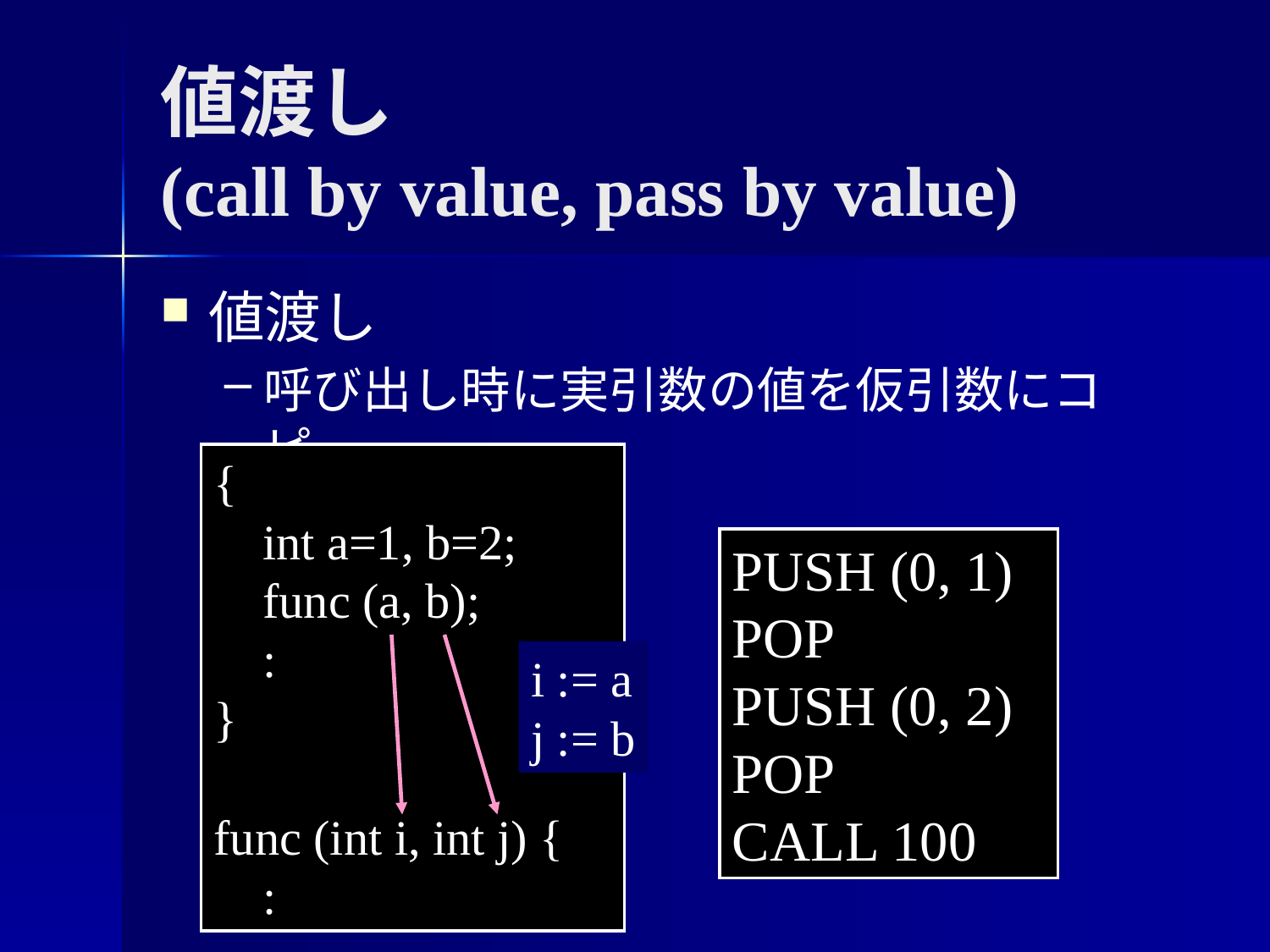

値渡し
(call by value, pass by value)
値渡し
呼び出し時に実引数の値を仮引数にコピー
{
    int a=1, b=2;
    func (a, b);
    :
}

func (int i, int j) {
    :
PUSH (0, 1)
POP
PUSH (0, 2)
POP
CALL 100

i := a
j := b